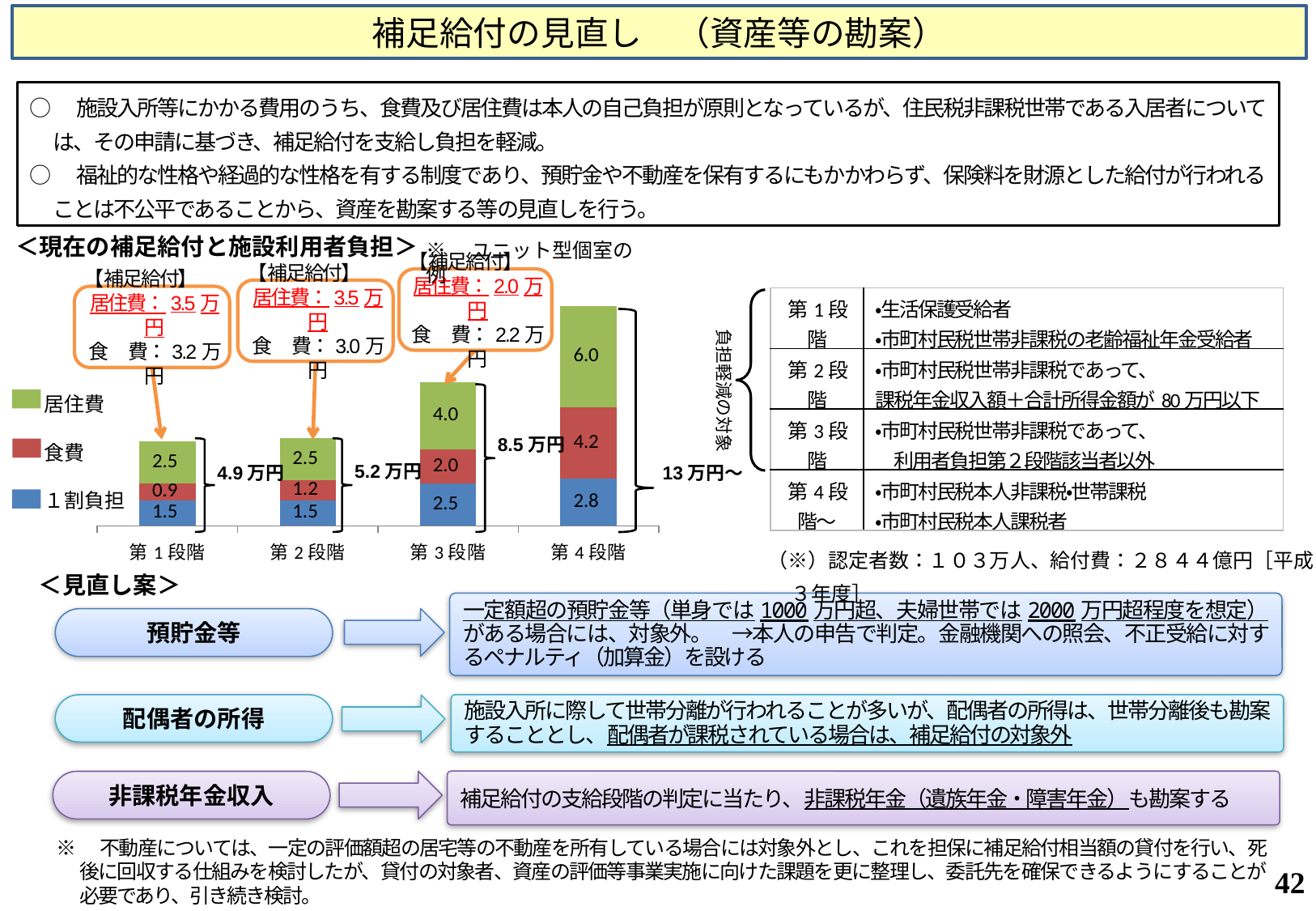

補足給付の見直し　（資産等の勘案）
○　施設入所等にかかる費用のうち、食費及び居住費は本人の自己負担が原則となっているが、住民税非課税世帯である入居者については、その申請に基づき、補足給付を支給し負担を軽減。
○　福祉的な性格や経過的な性格を有する制度であり、預貯金や不動産を保有するにもかかわらず、保険料を財源とした給付が行われることは不公平であることから、資産を勘案する等の見直しを行う。
＜現在の補足給付と施設利用者負担＞
※　ユニット型個室の例

### Chart

| Category | 1割負担 | 食費 | 居住費 |
|---|---|---|---|
| 第1段階 | 1.5 | 1.0 | 2.5 |
| 第2段階 | 1.5 | 1.2 | 2.5 |
| 第3段階 | 2.5 | 2.0 | 4.0 |
| 第4段階 | 2.8 | 4.2 | 6.0 |
【補足給付】
居住費：2.0万円
食　 費：2.2万円
【補足給付】
居住費：3.5万円
食　 費：3.0万円
【補足給付】
居住費：3.5万円
食　 費：3.2万円
| 第1段階 | ・生活保護受給者 ・市町村民税世帯非課税の老齢福祉年金受給者 |
| --- | --- |
| 第2段階 | ・市町村民税世帯非課税であって、 課税年金収入額＋合計所得金額が80万円以下 |
| 第3段階 | ・市町村民税世帯非課税であって、 　利用者負担第２段階該当者以外 |
| 第4段階～ | ・市町村民税本人非課税・世帯課税 ・市町村民税本人課税者 |

負担軽減の対象

居住費

食費

１割負担

8.5万円

5.2万円
4.9万円
13万円～
（※）認定者数：１０３万人、給付費：２８４４億円［平成２３年度］
＜見直し案＞
一定額超の預貯金等（単身では1000万円超、夫婦世帯では2000万円超程度を想定）がある場合には、対象外。　→本人の申告で判定。金融機関への照会、不正受給に対するペナルティ（加算金）を設ける

預貯金等
施設入所に際して世帯分離が行われることが多いが、配偶者の所得は、世帯分離後も勘案することとし、配偶者が課税されている場合は、補足給付の対象外
配偶者の所得

補足給付の支給段階の判定に当たり、非課税年金（遺族年金・障害年金）も勘案する
非課税年金収入
※　不動産については、一定の評価額超の居宅等の不動産を所有している場合には対象外とし、これを担保に補足給付相当額の貸付を行い、死後に回収する仕組みを検討したが、貸付の対象者、資産の評価等事業実施に向けた課題を更に整理し、委託先を確保できるようにすることが必要であり、引き続き検討。
42